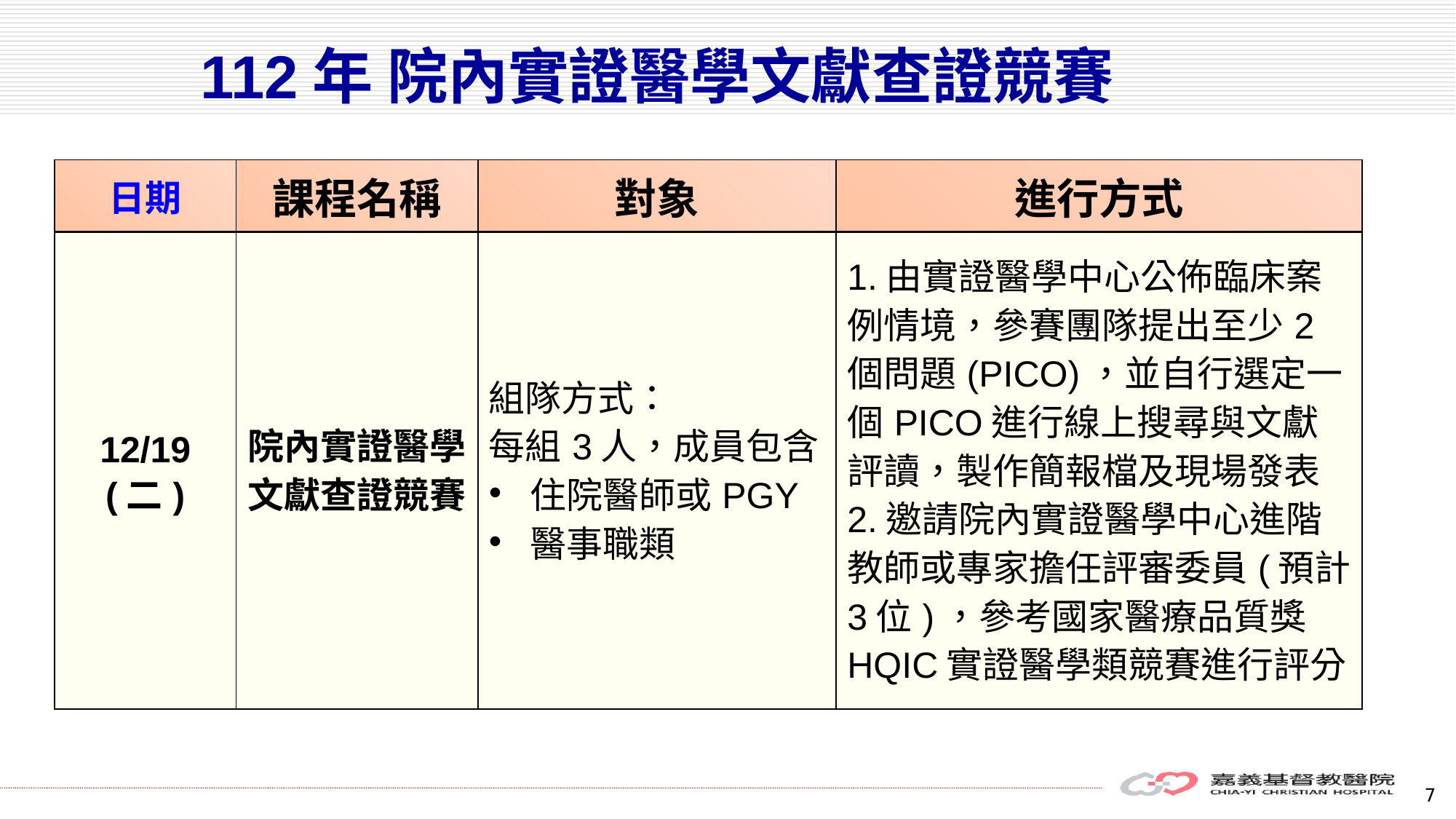

112年 院內實證醫學文獻查證競賽
| 日期 | 課程名稱 | 對象 | 進行方式 |
| --- | --- | --- | --- |
| 12/19(二) | 院內實證醫學文獻查證競賽 | 組隊方式： 每組3人，成員包含 住院醫師或PGY 醫事職類 | 1.由實證醫學中心公佈臨床案例情境，參賽團隊提出至少2個問題(PICO)，並自行選定一個PICO進行線上搜尋與文獻評讀，製作簡報檔及現場發表 2.邀請院內實證醫學中心進階教師或專家擔任評審委員(預計3位)，參考國家醫療品質獎HQIC實證醫學類競賽進行評分 |
7